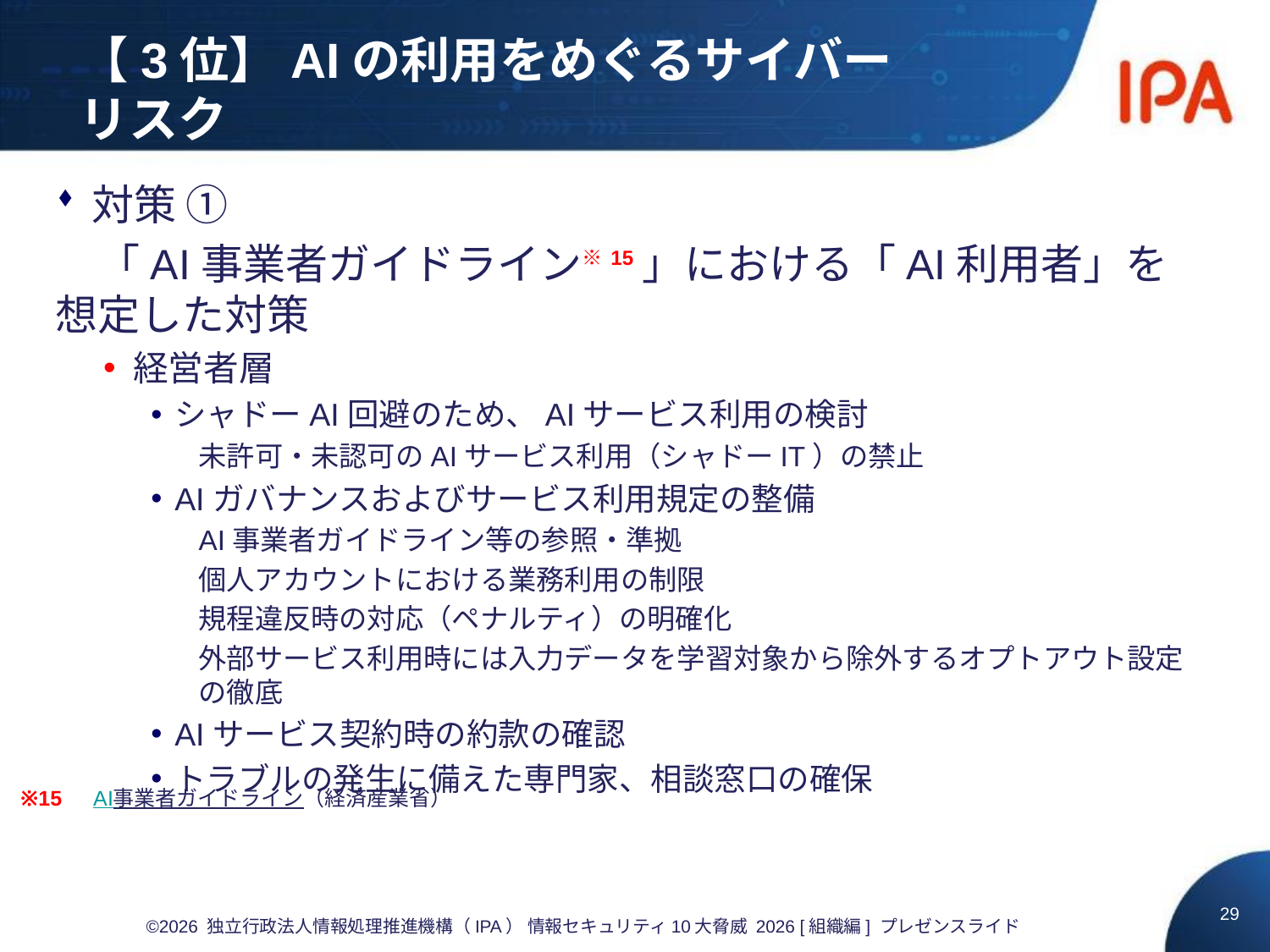

# 【3位】AIの利用をめぐるサイバーリスク
対策 ①
　「AI事業者ガイドライン※15」における「AI利用者」を想定した対策
経営者層
シャドーAI回避のため、AIサービス利用の検討
未許可・未認可のAIサービス利用（シャドーIT）の禁止
AIガバナンスおよびサービス利用規定の整備
AI事業者ガイドライン等の参照・準拠
個人アカウントにおける業務利用の制限
規程違反時の対応（ペナルティ）の明確化
外部サービス利用時には入力データを学習対象から除外するオプトアウト設定の徹底
AIサービス契約時の約款の確認
トラブルの発生に備えた専門家、相談窓口の確保

※15　AI事業者ガイドライン（経済産業省）
29
©2026 独立行政法人情報処理推進機構（IPA） 情報セキュリティ10大脅威 2026 [組織編] プレゼンスライド